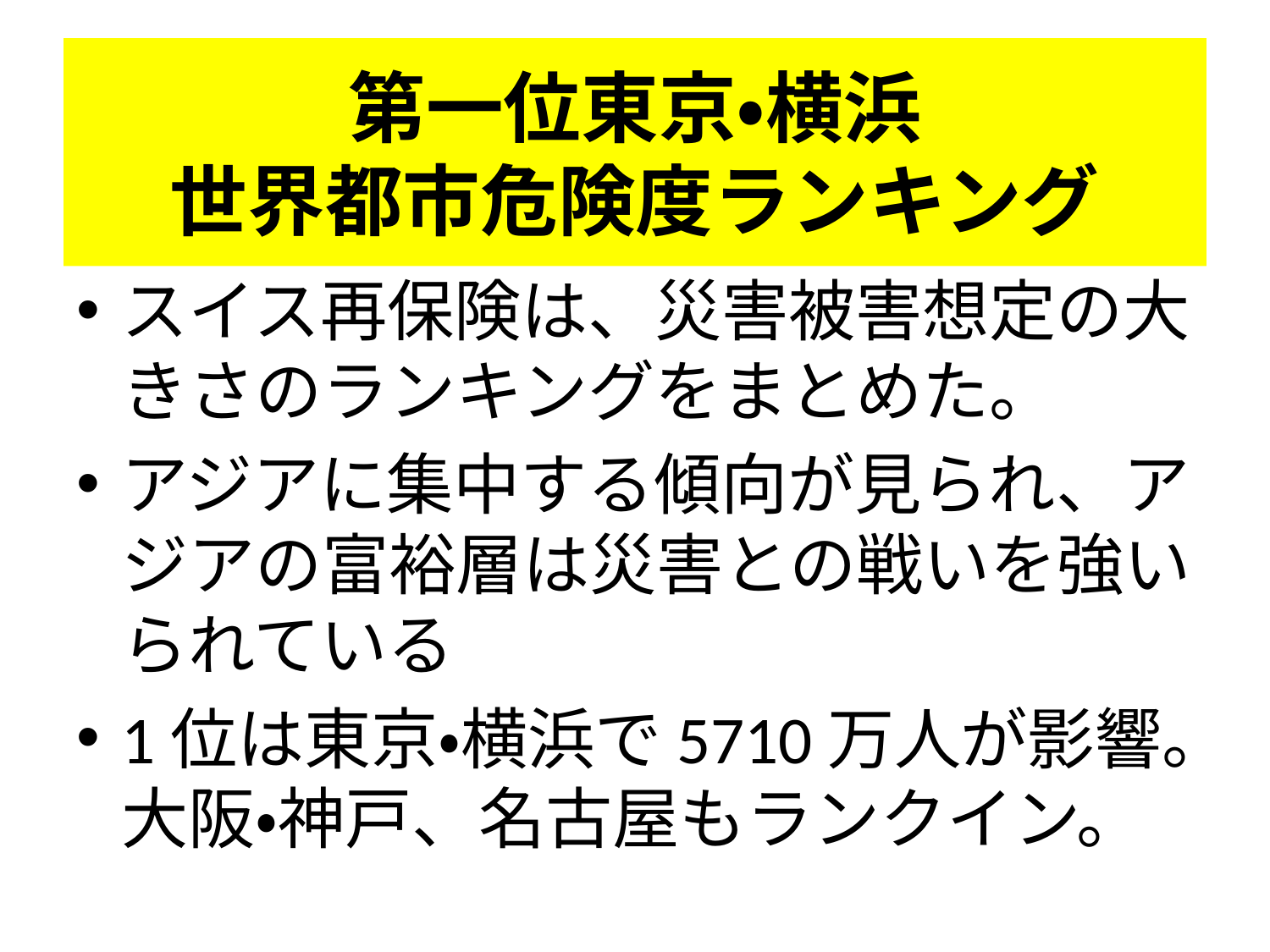

# 第一位東京・横浜 世界都市危険度ランキング
スイス再保険は、災害被害想定の大きさのランキングをまとめた。
アジアに集中する傾向が見られ、アジアの富裕層は災害との戦いを強いられている
1位は東京・横浜で5710万人が影響。大阪・神戸、名古屋もランクイン。